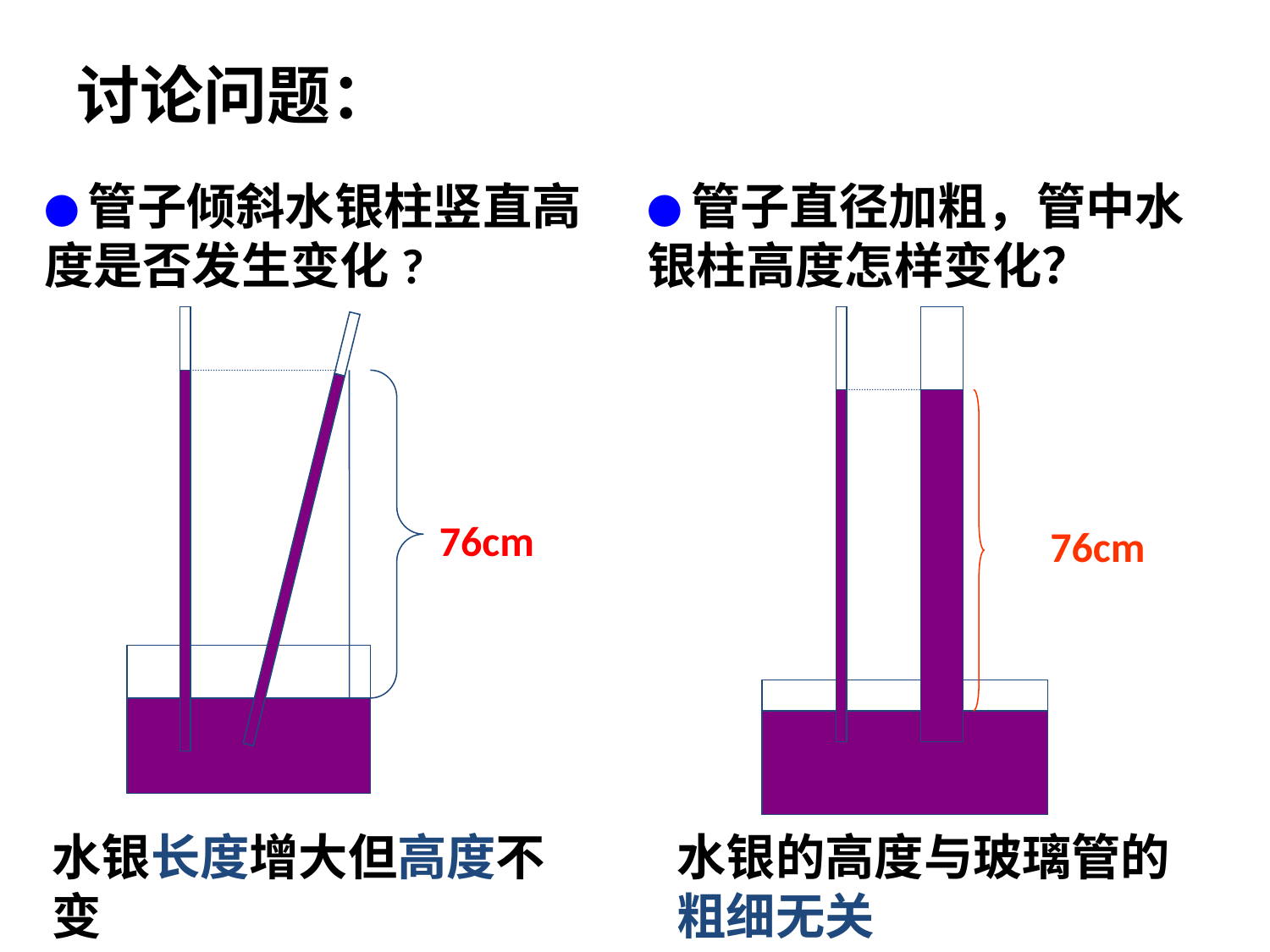

讨论问题：
●管子倾斜水银柱竖直高度是否发生变化?
●管子直径加粗，管中水银柱高度怎样变化？

76cm

76cm
水银长度增大但高度不变
水银的高度与玻璃管的粗细无关